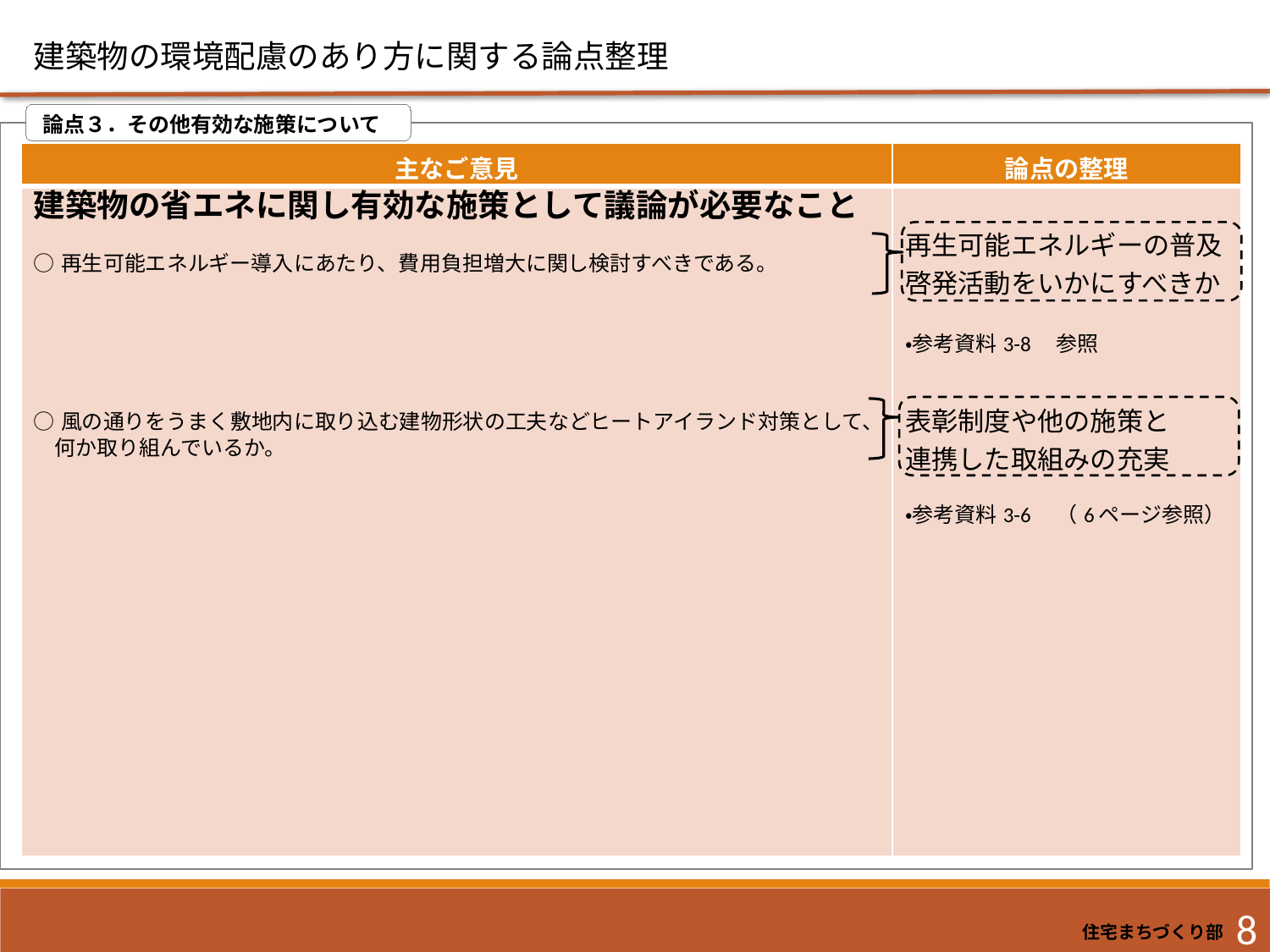

建築物の環境配慮のあり方に関する論点整理
 論点３．その他有効な施策について

| 主なご意見 | 論点の整理 |
| --- | --- |
| 建築物の省エネに関し有効な施策として議論が必要なこと ○再生可能エネルギー導入にあたり、費用負担増大に関し検討すべきである。 ○風の通りをうまく敷地内に取り込む建物形状の工夫などヒートアイランド対策として、 　何か取り組んでいるか。 | 再生可能エネルギーの普及啓発活動をいかにすべきか ・参考資料3-8　参照 表彰制度や他の施策と 連携した取組みの充実 ・参考資料3-6　（6ページ参照） |

8
住宅まちづくり部